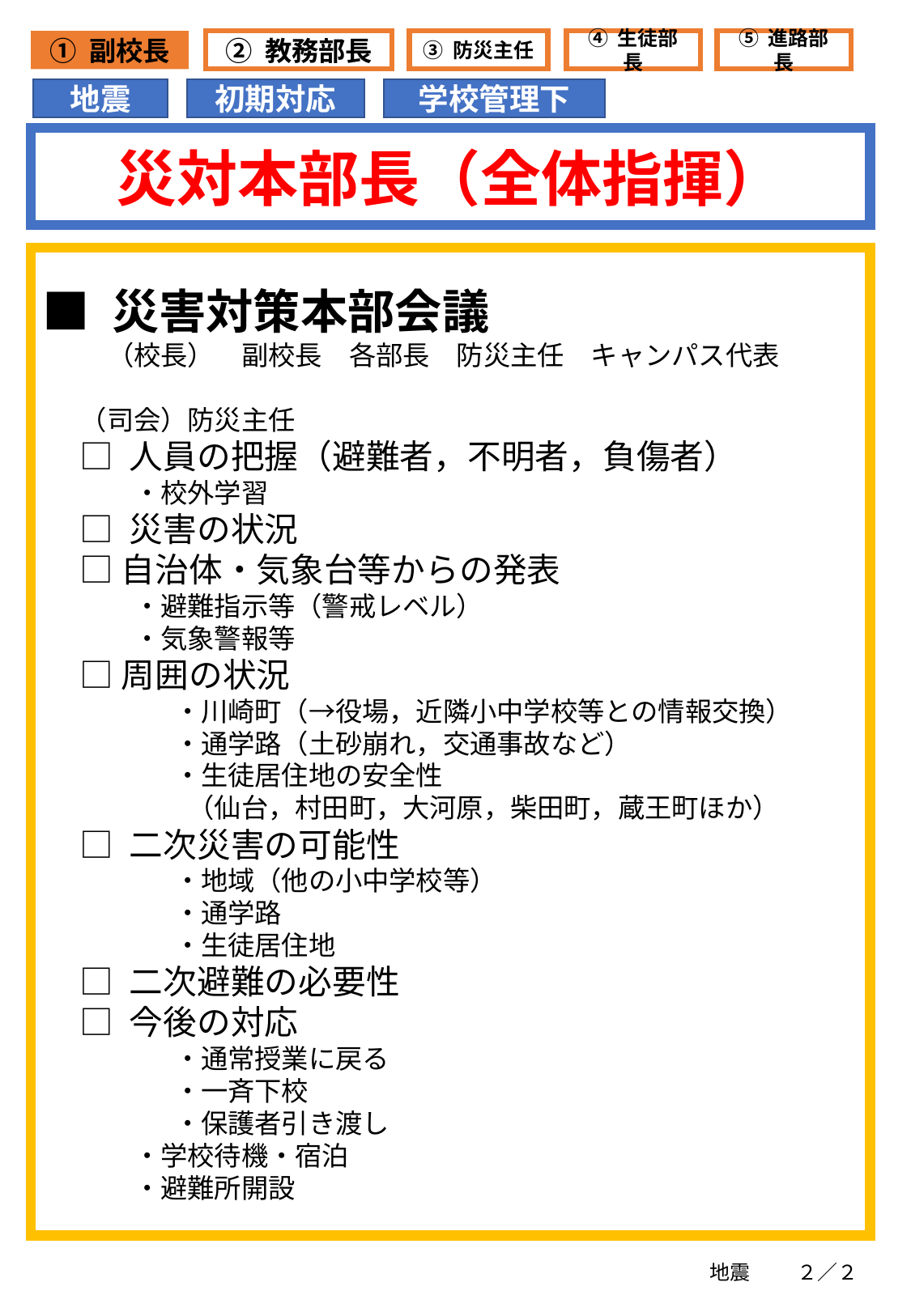

① 副校長
③ 防災主任
④ 生徒部長
⑤ 進路部長
② 教務部長
地震
初期対応
学校管理下
災対本部長（全体指揮）
■ 災害対策本部会議
　（校長）　副校長　各部長　防災主任　キャンパス代表

（司会）防災主任
□ 人員の把握（避難者，不明者，負傷者）
　　・校外学習
□ 災害の状況
□ 自治体・気象台等からの発表
　　・避難指示等（警戒レベル）
　　・気象警報等
□ 周囲の状況
	・川崎町（→役場，近隣小中学校等との情報交換）
	・通学路（土砂崩れ，交通事故など）
	・生徒居住地の安全性
　　　　（仙台，村田町，大河原，柴田町，蔵王町ほか）
□ 二次災害の可能性
	・地域（他の小中学校等）
	・通学路
	・生徒居住地
□ 二次避難の必要性
□ 今後の対応
	・通常授業に戻る
	・一斉下校
	・保護者引き渡し
　　・学校待機・宿泊
　　・避難所開設

地震
２／２